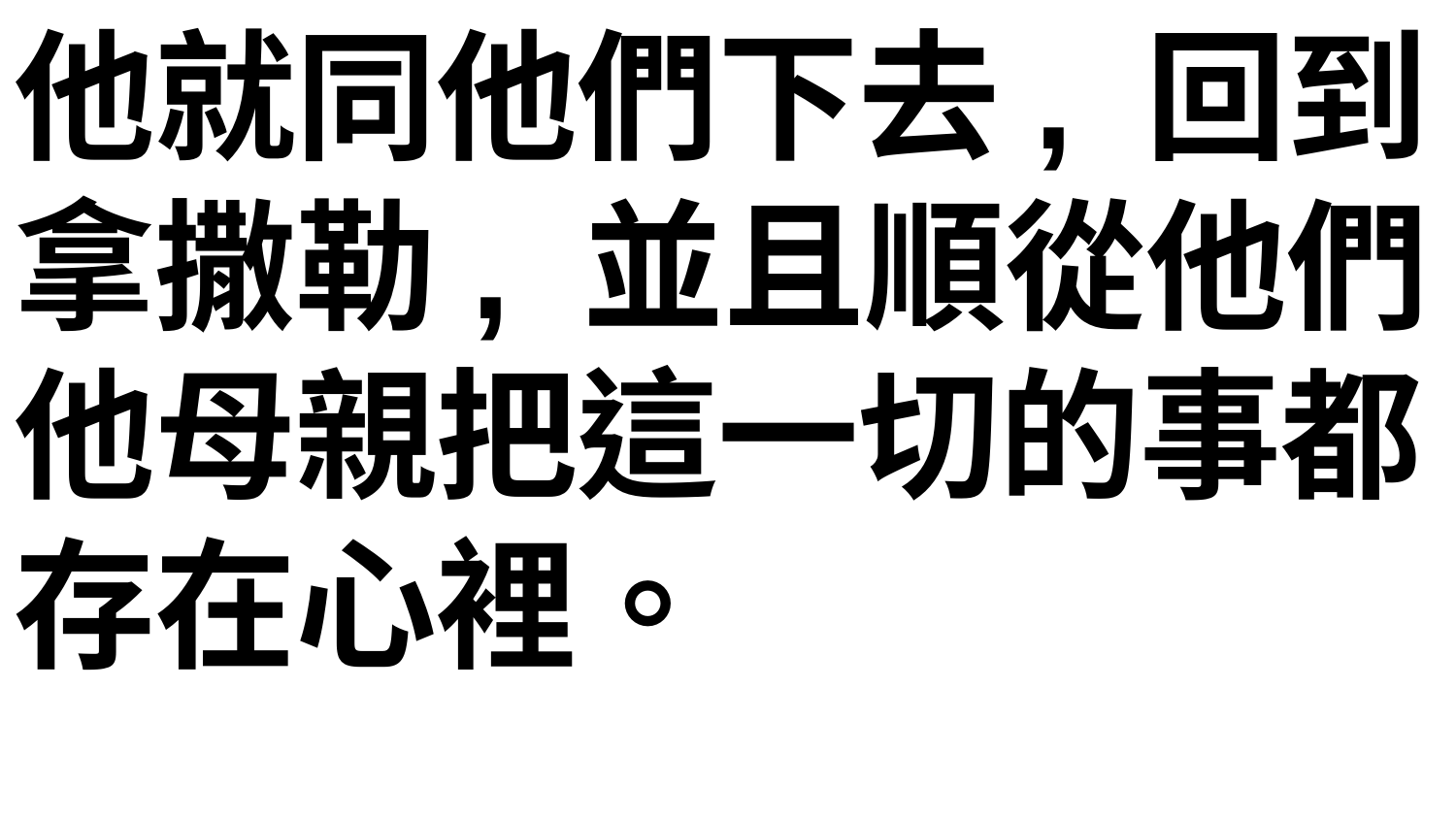

他就同他們下去, 回到拿撒勒, 並且順從他們。他母親把這一切的事都存在心裡。

耶穌的智慧和身量，並神和人喜愛他的心，都一齊增長。